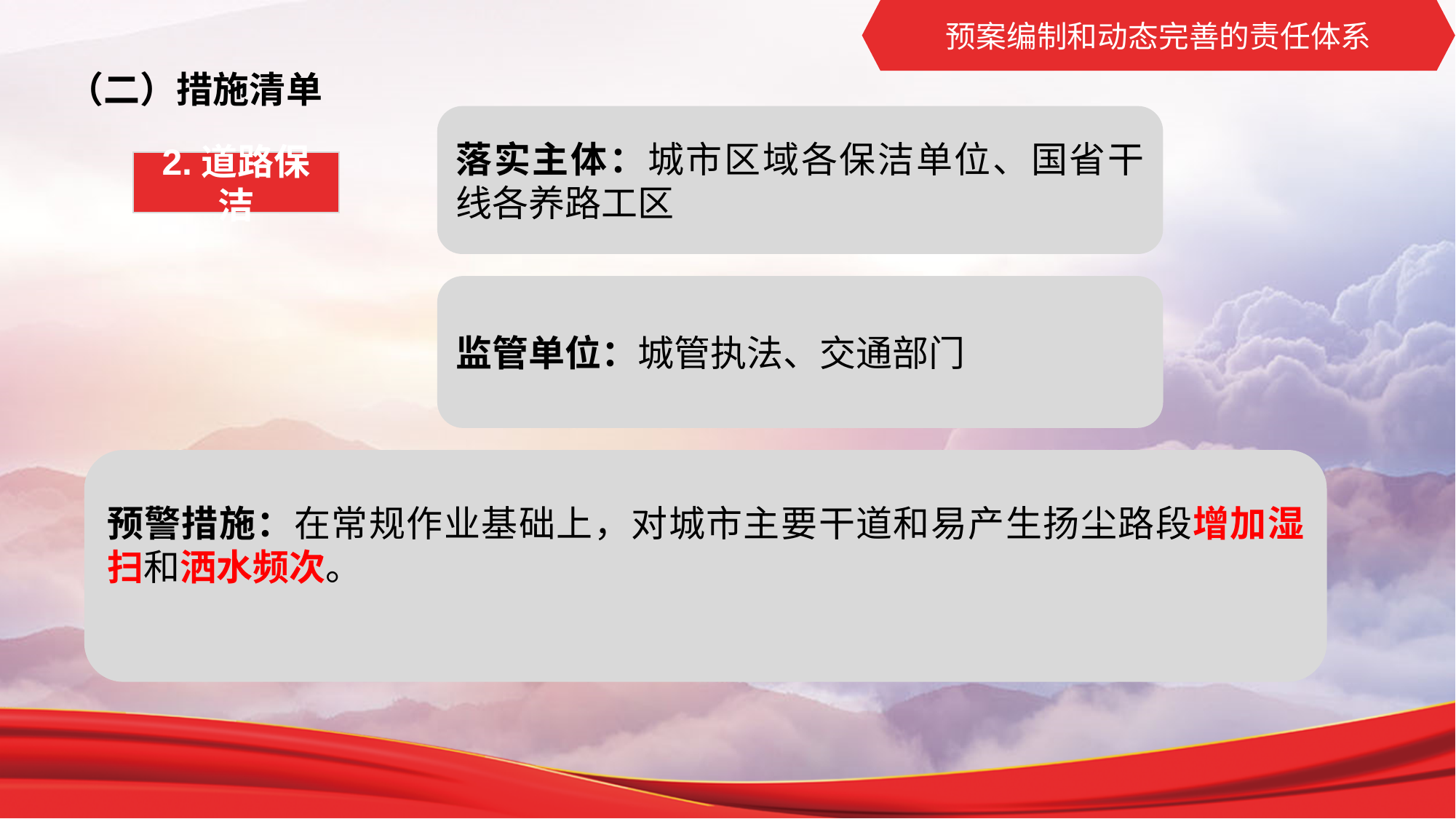

预案编制和动态完善的责任体系
（二）措施清单
落实主体：城市区域各保洁单位、国省干线各养路工区
2.道路保洁
监管单位：城管执法、交通部门
预警措施：在常规作业基础上，对城市主要干道和易产生扬尘路段增加湿扫和洒水频次。